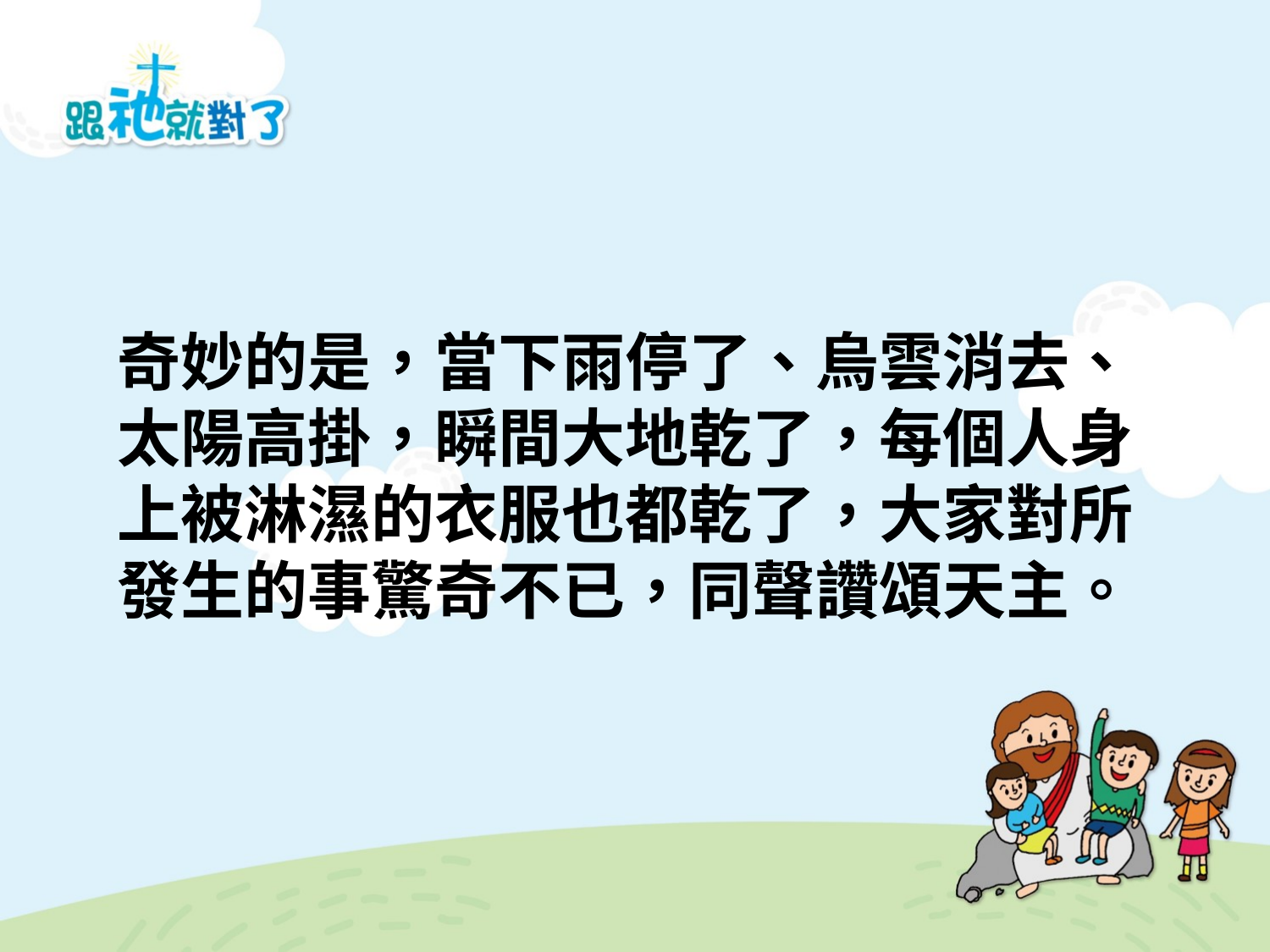

奇妙的是，當下雨停了、烏雲消去、太陽高掛，瞬間大地乾了，每個人身上被淋濕的衣服也都乾了，大家對所發生的事驚奇不已，同聲讚頌天主。